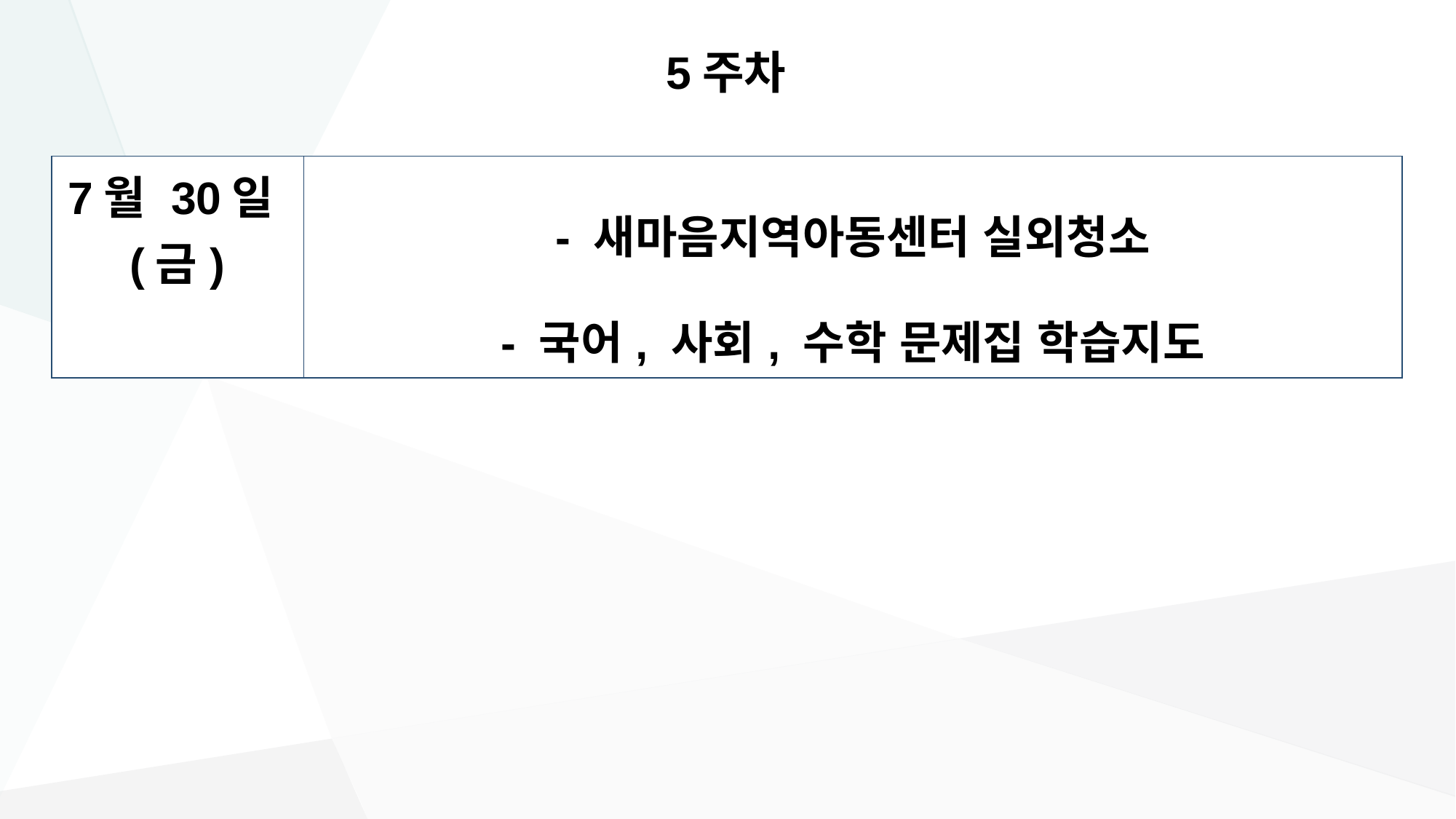

# 5주차
| 7월 30일(금) | - 새마음지역아동센터 실외청소 - 국어, 사회, 수학 문제집 학습지도 |
| --- | --- |